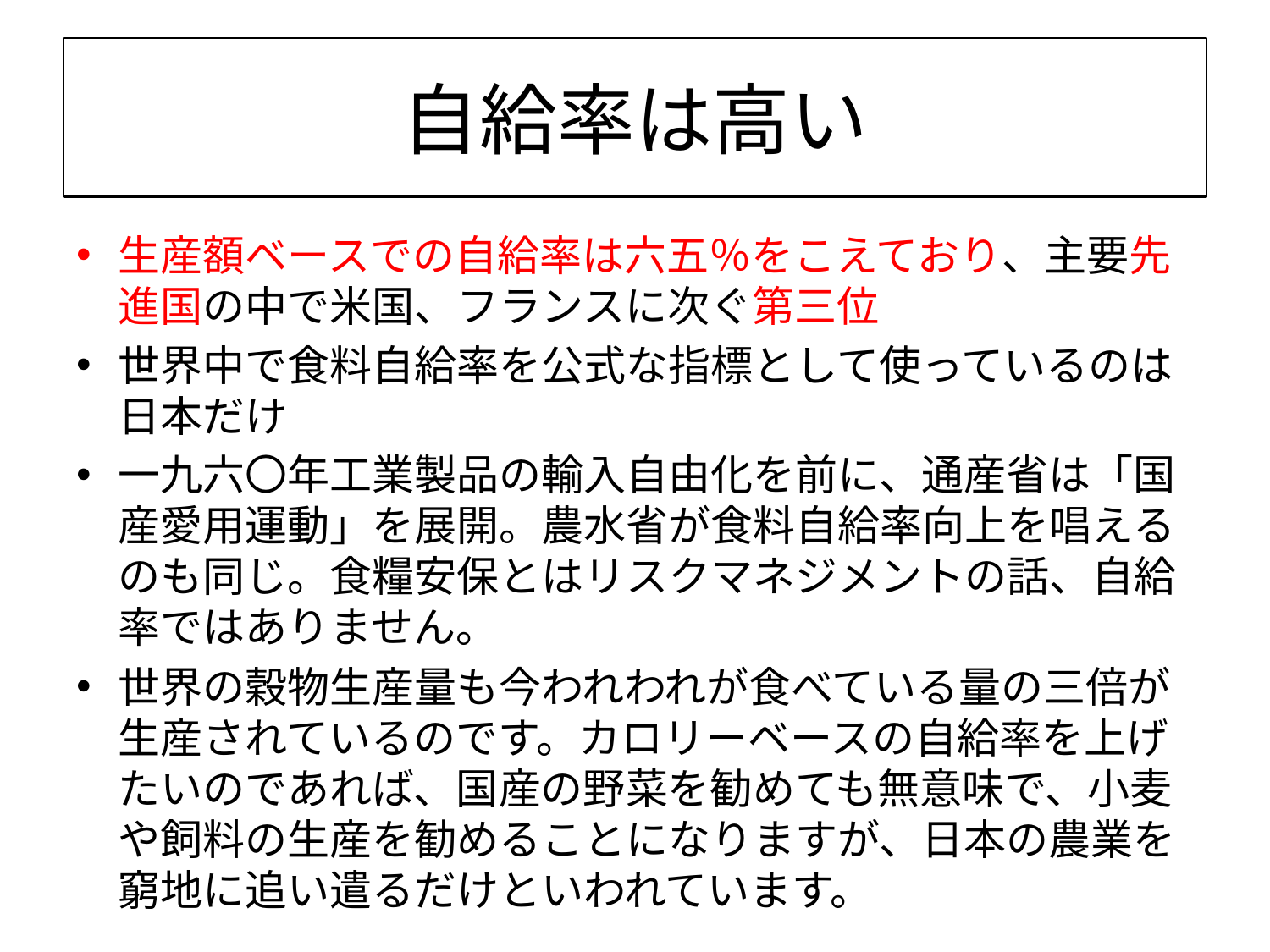

# 自給率は高い
生産額ベースでの自給率は六五％をこえており、主要先進国の中で米国、フランスに次ぐ第三位
世界中で食料自給率を公式な指標として使っているのは日本だけ
一九六〇年工業製品の輸入自由化を前に、通産省は「国産愛用運動」を展開。農水省が食料自給率向上を唱えるのも同じ。食糧安保とはリスクマネジメントの話、自給率ではありません。
世界の穀物生産量も今われわれが食べている量の三倍が生産されているのです。カロリーベースの自給率を上げたいのであれば、国産の野菜を勧めても無意味で、小麦や飼料の生産を勧めることになりますが、日本の農業を窮地に追い遣るだけといわれています。